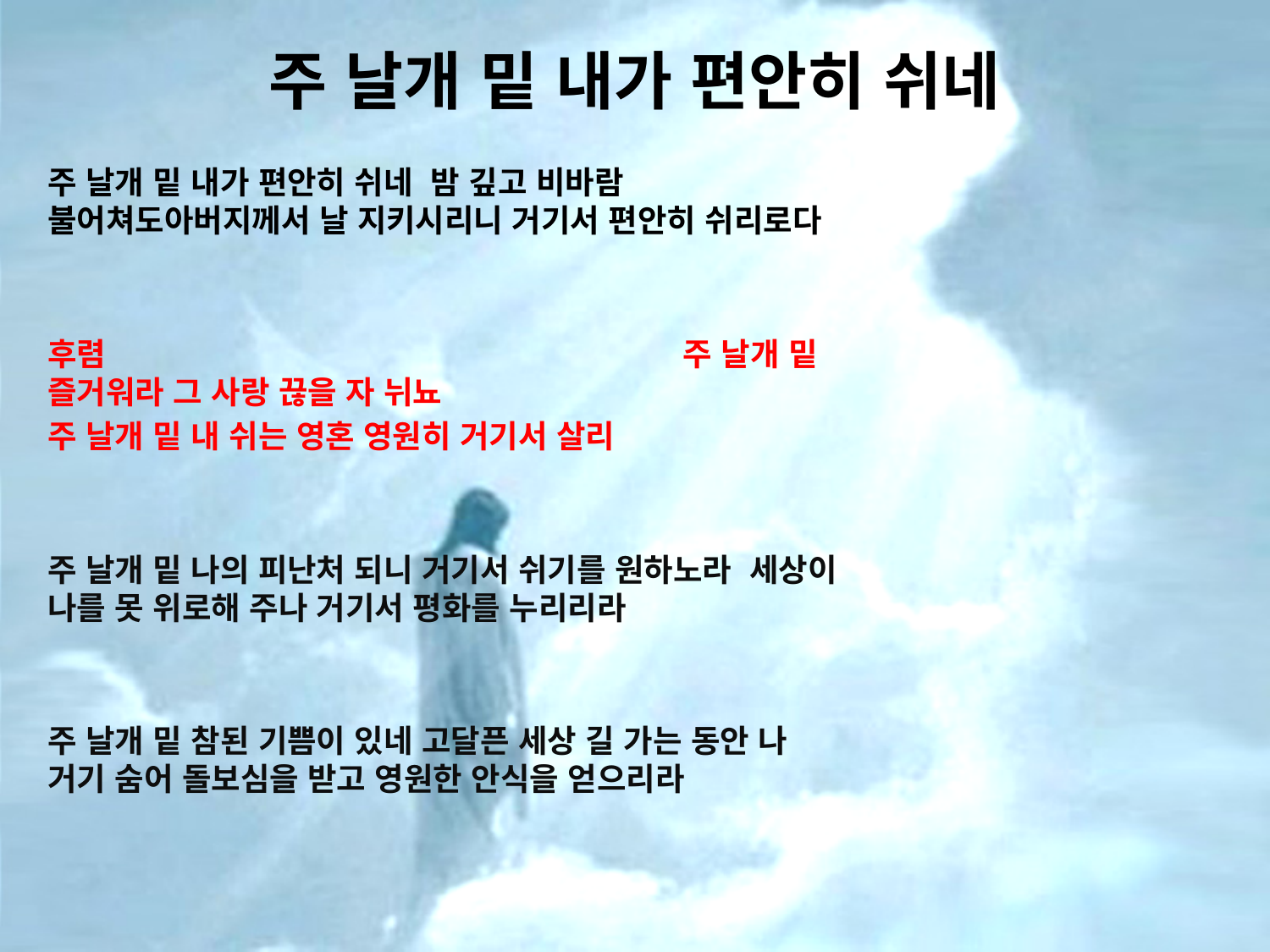

# 주 날개 밑 내가 편안히 쉬네
주 날개 밑 내가 편안히 쉬네  밤 깊고 비바람 불어쳐도아버지께서 날 지키시리니 거기서 편안히 쉬리로다

후렴                                                                 주 날개 밑 즐거워라 그 사랑 끊을 자 뉘뇨
주 날개 밑 내 쉬는 영혼 영원히 거기서 살리

주 날개 밑 나의 피난처 되니 거기서 쉬기를 원하노라  세상이 나를 못 위로해 주나 거기서 평화를 누리리라

주 날개 밑 참된 기쁨이 있네 고달픈 세상 길 가는 동안 나 거기 숨어 돌보심을 받고 영원한 안식을 얻으리라